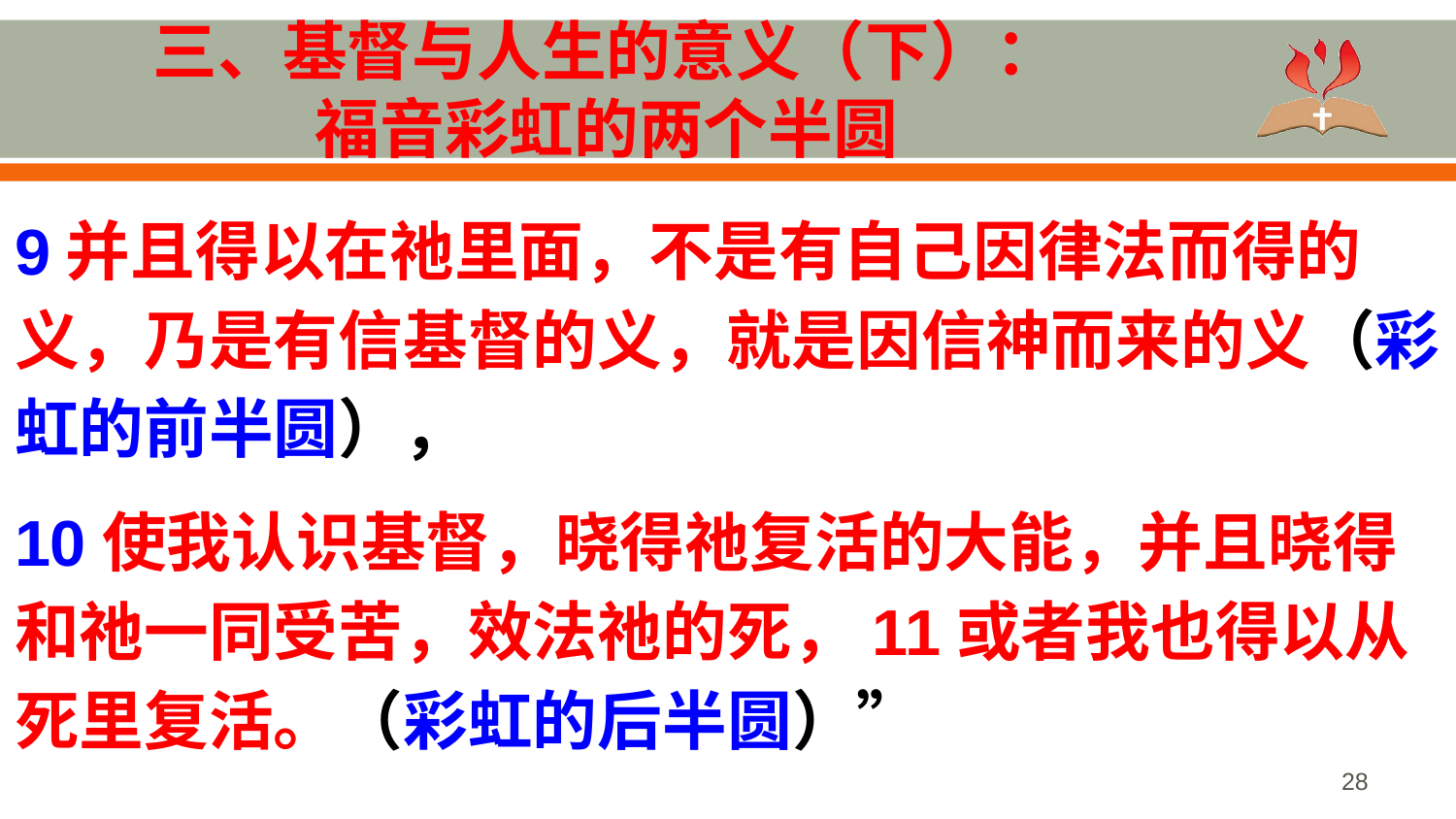

# 三、基督与人生的意义（下）： 福音彩虹的两个半圆
9并且得以在祂里面，不是有自己因律法而得的义，乃是有信基督的义，就是因信神而来的义（彩虹的前半圆），
10使我认识基督，晓得祂复活的大能，并且晓得和祂一同受苦，效法祂的死，11或者我也得以从死里复活。（彩虹的后半圆）”

28